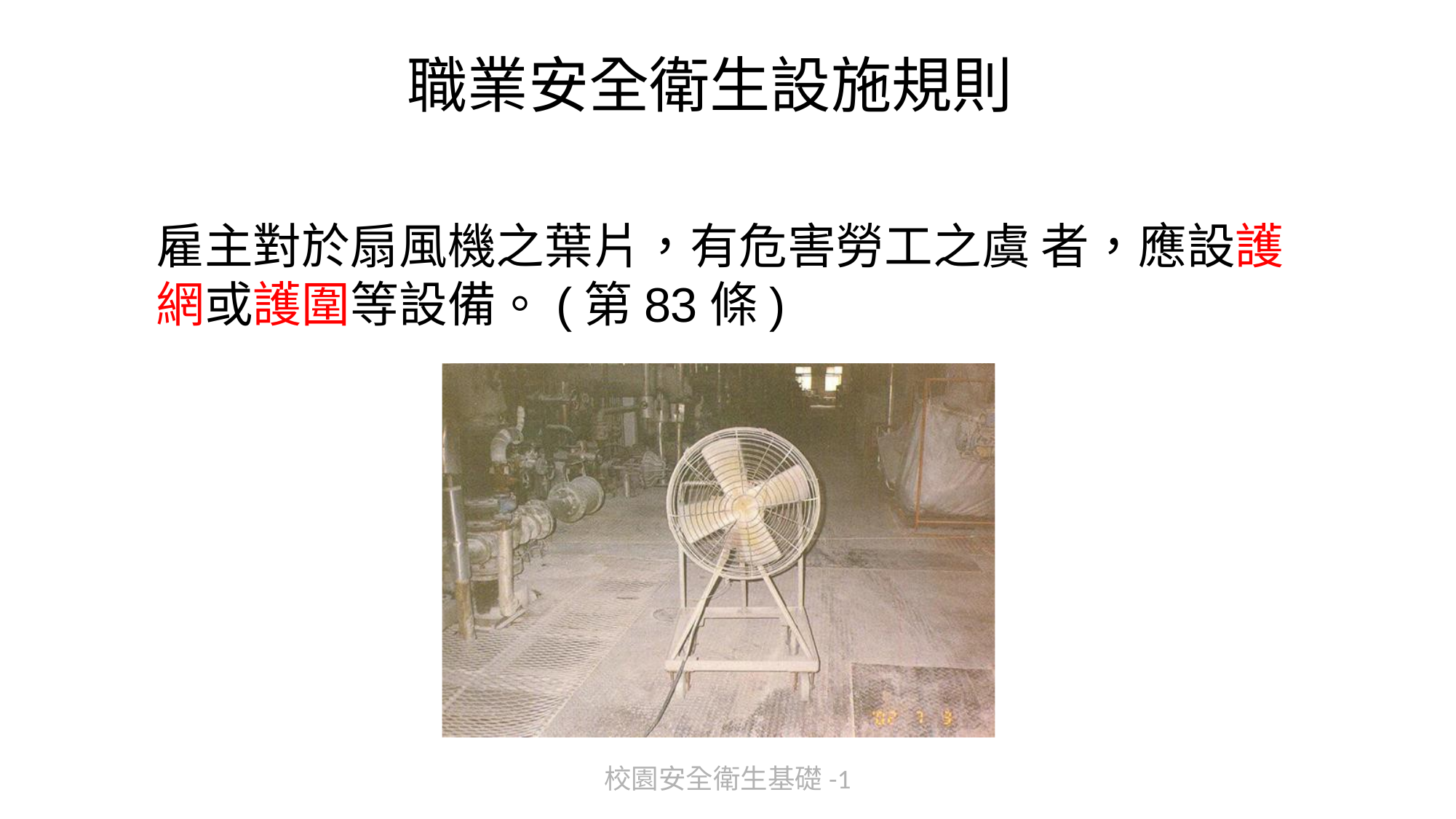

# 職業安全衛生設施規則
雇主對於扇風機之葉片，有危害勞工之虞 者，應設護網或護圍等設備。(第83條)

校園安全衛生基礎-1
165